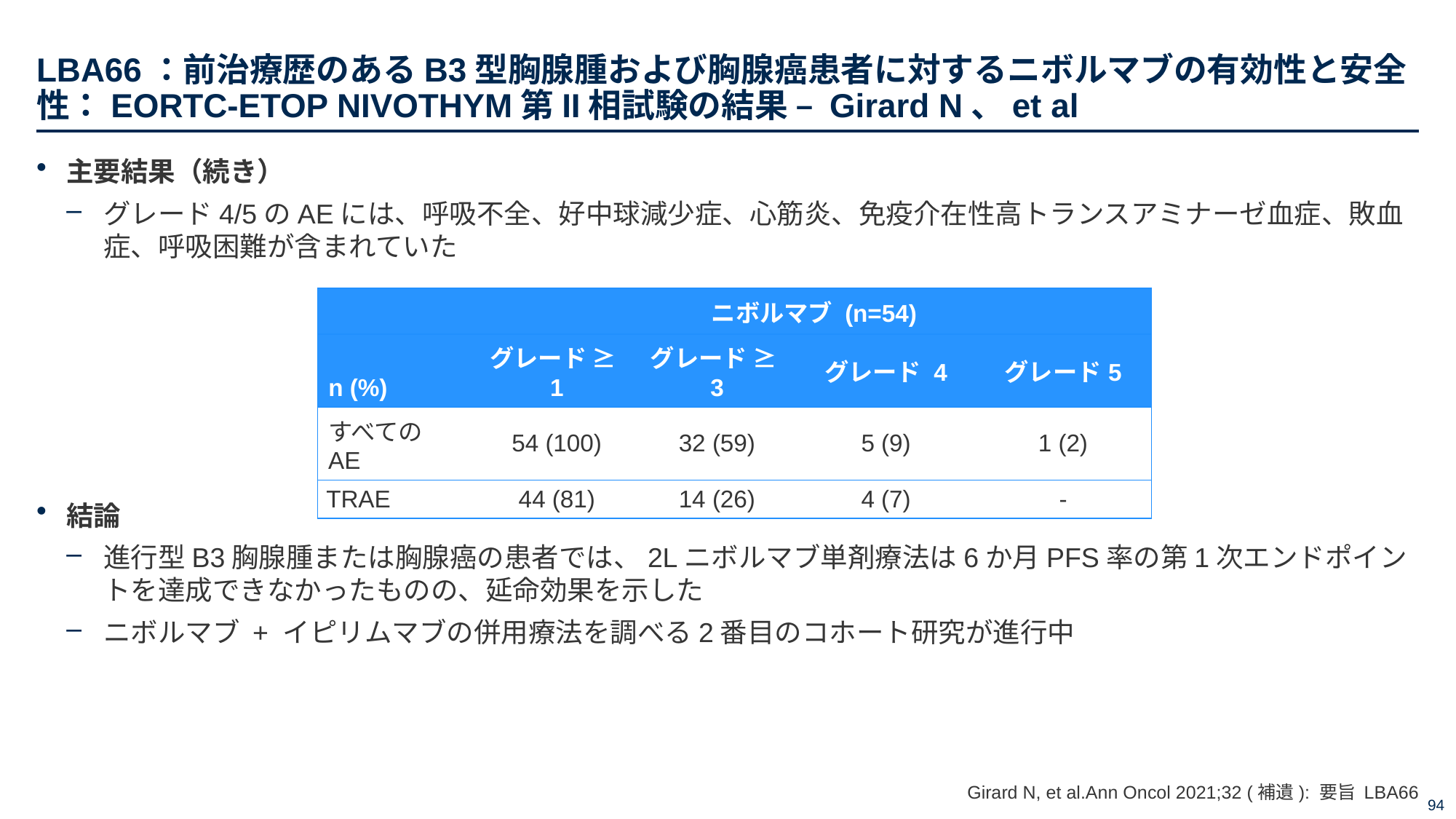

# LBA66：前治療歴のあるB3型胸腺腫および胸腺癌患者に対するニボルマブの有効性と安全性：EORTC-ETOP NIVOTHYM第II相試験の結果 – Girard N、et al
主要結果（続き）
グレード4/5のAEには、呼吸不全、好中球減少症、心筋炎、免疫介在性高トランスアミナーゼ血症、敗血症、呼吸困難が含まれていた
結論
進行型B3胸腺腫または胸腺癌の患者では、2Lニボルマブ単剤療法は6か月PFS率の第1次エンドポイントを達成できなかったものの、延命効果を示した
ニボルマブ + イピリムマブの併用療法を調べる2番目のコホート研究が進行中

|  | ニボルマブ (n=54) |  |  |  |
| --- | --- | --- | --- | --- |
| n (%) | グレード ≥1 | グレード ≥3 | グレード 4 | グレード5 |
| すべての AE | 54 (100) | 32 (59) | 5 (9) | 1 (2) |
| TRAE | 44 (81) | 14 (26) | 4 (7) | - |
Girard N, et al.Ann Oncol 2021;32 (補遺): 要旨 LBA66